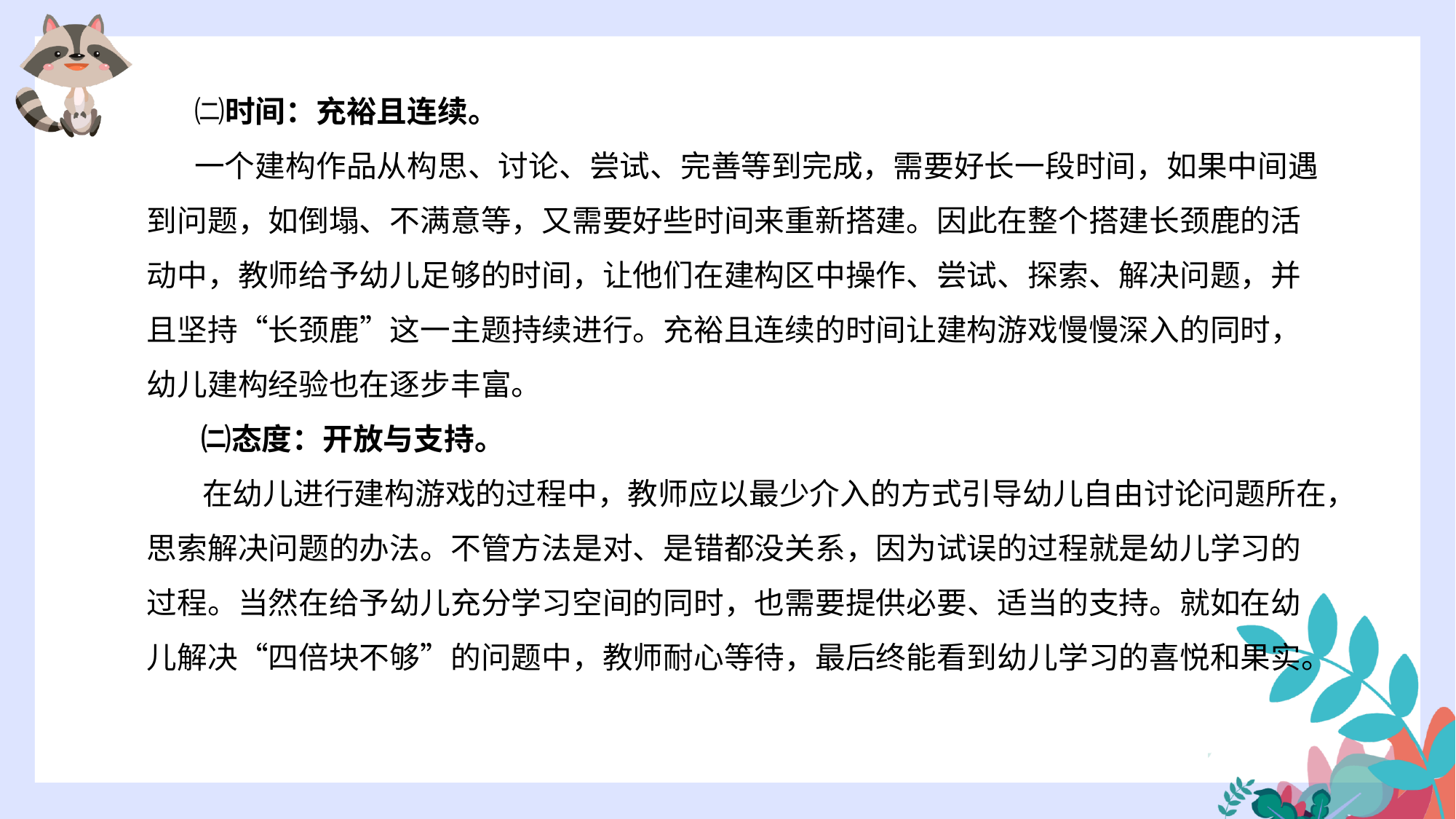

㈡时间：充裕且连续。
      一个建构作品从构思、讨论、尝试、完善等到完成，需要好长一段时间，如果中间遇到问题，如倒塌、不满意等，又需要好些时间来重新搭建。因此在整个搭建长颈鹿的活动中，教师给予幼儿足够的时间，让他们在建构区中操作、尝试、探索、解决问题，并且坚持“长颈鹿”这一主题持续进行。充裕且连续的时间让建构游戏慢慢深入的同时，幼儿建构经验也在逐步丰富。
       ㈡态度：开放与支持。
       在幼儿进行建构游戏的过程中，教师应以最少介入的方式引导幼儿自由讨论问题所在，思索解决问题的办法。不管方法是对、是错都没关系，因为试误的过程就是幼儿学习的过程。当然在给予幼儿充分学习空间的同时，也需要提供必要、适当的支持。就如在幼儿解决“四倍块不够”的问题中，教师耐心等待，最后终能看到幼儿学习的喜悦和果实。